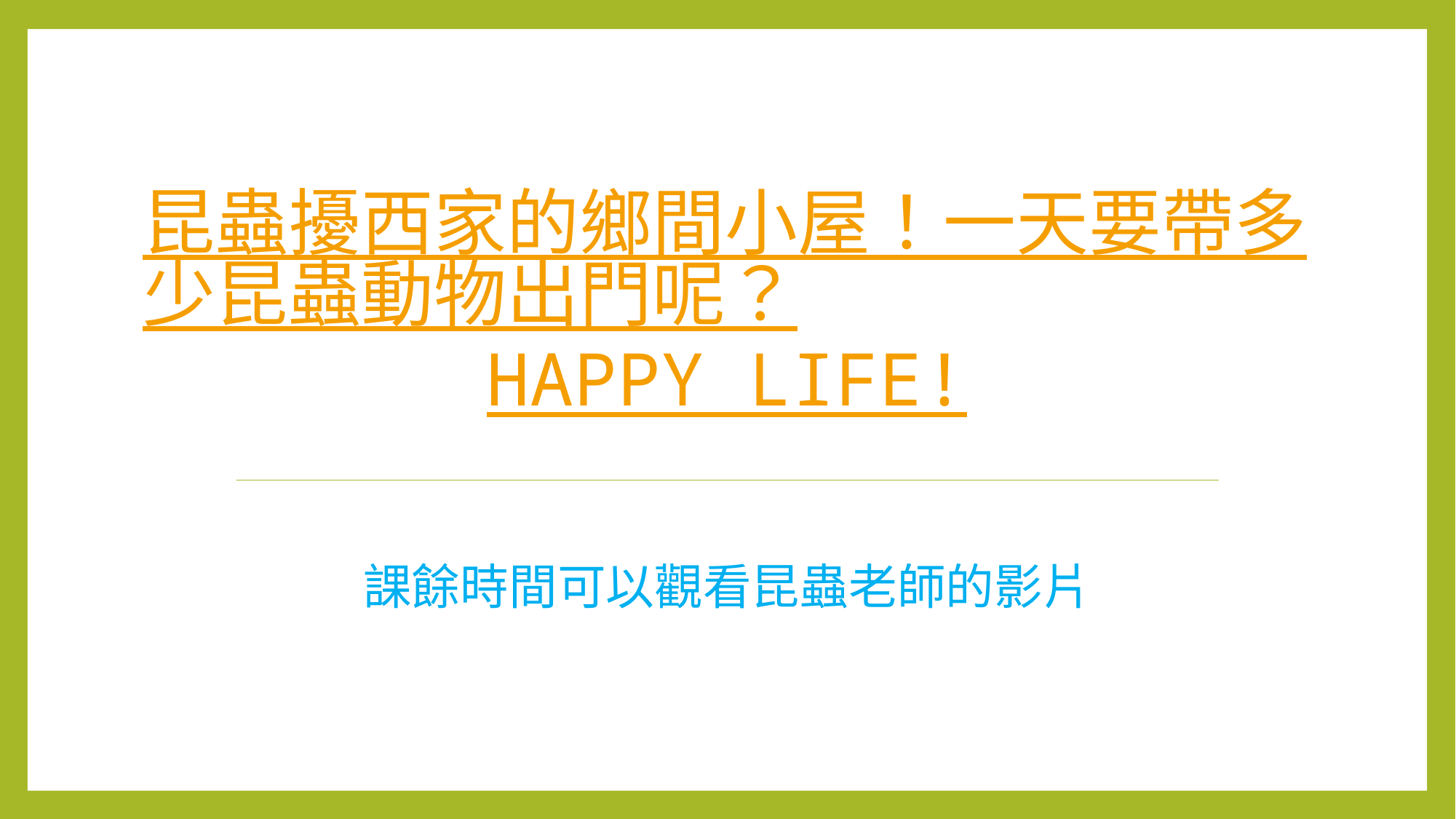

# 昆蟲擾西家的鄉間小屋！一天要帶多少昆蟲動物出門呢？happy life!

課餘時間可以觀看昆蟲老師的影片